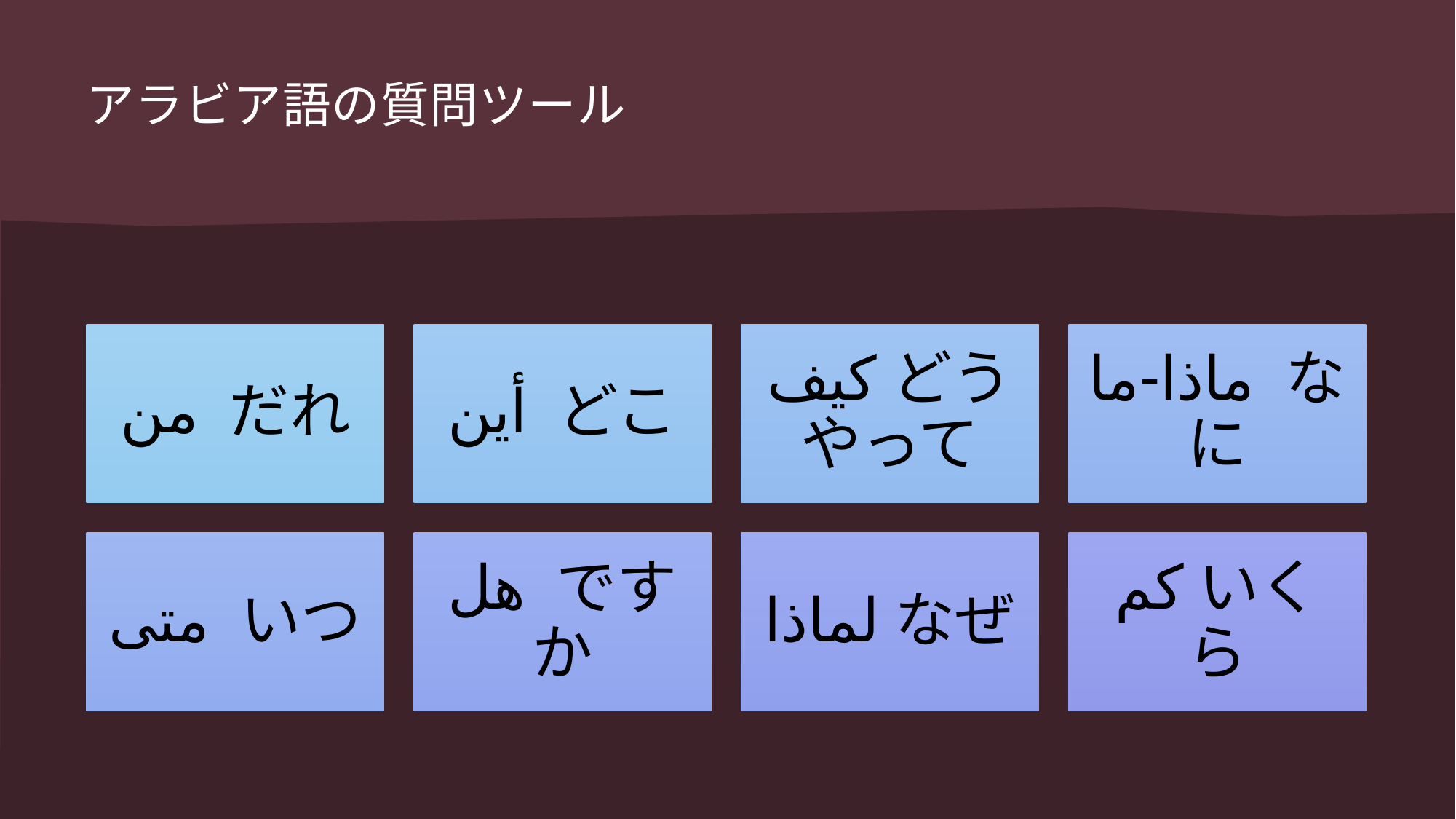

# アラビア語の質問ツール

من だれ
أين どこ
كيفどうやって
ماذا-ما なに
متى いつ
هل ですか
لماذاなぜ
كمいくら